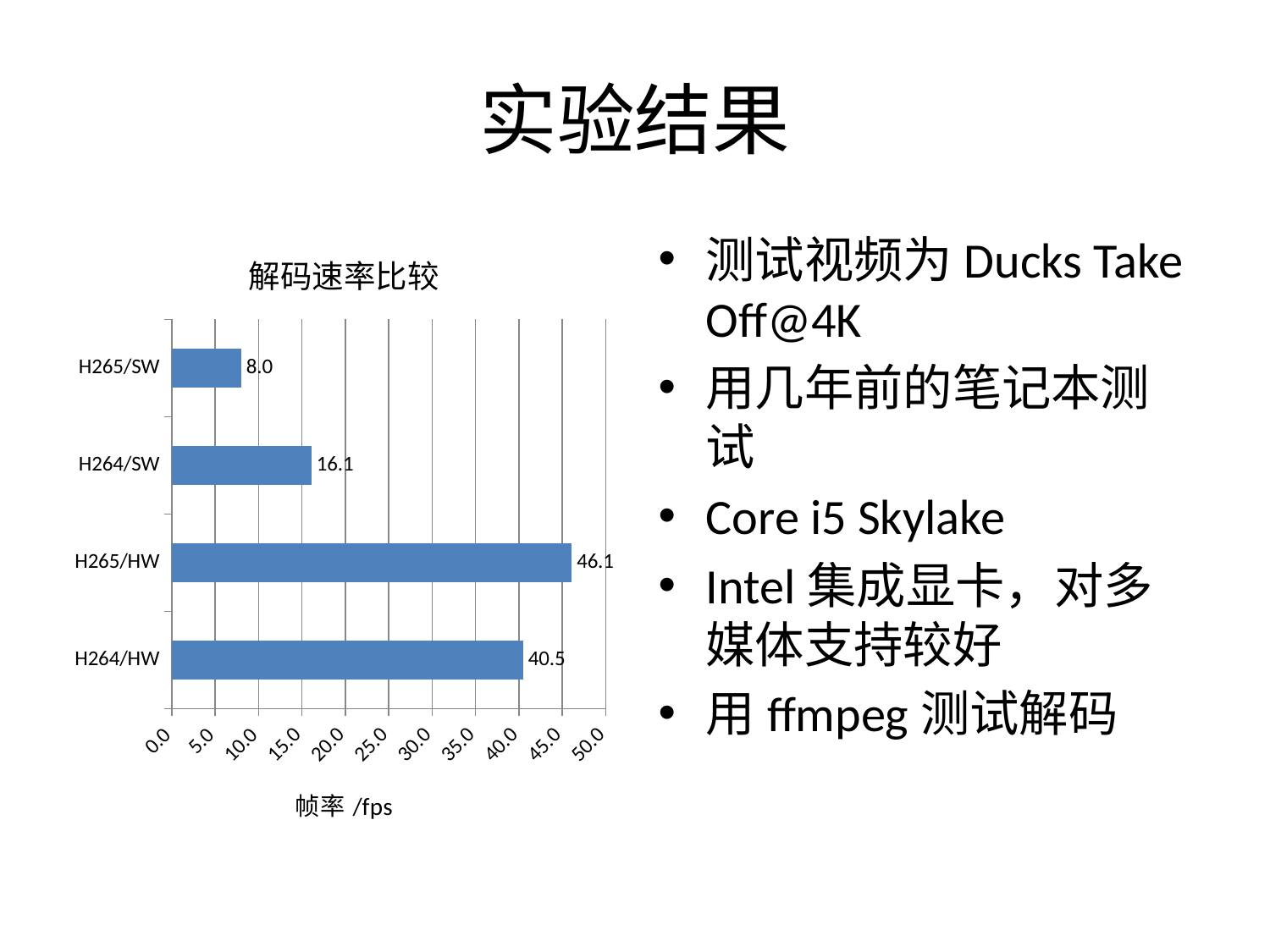

# 实验结果

### Chart: 解码速率比较

| Category | 帧率 |
|---|---|
| H264/HW | 40.5 |
| H265/HW | 46.1 |
| H264/SW | 16.1 |
| H265/SW | 8.0 |
测试视频为Ducks Take Off@4K
用几年前的笔记本测试
Core i5 Skylake
Intel集成显卡，对多媒体支持较好
用ffmpeg测试解码